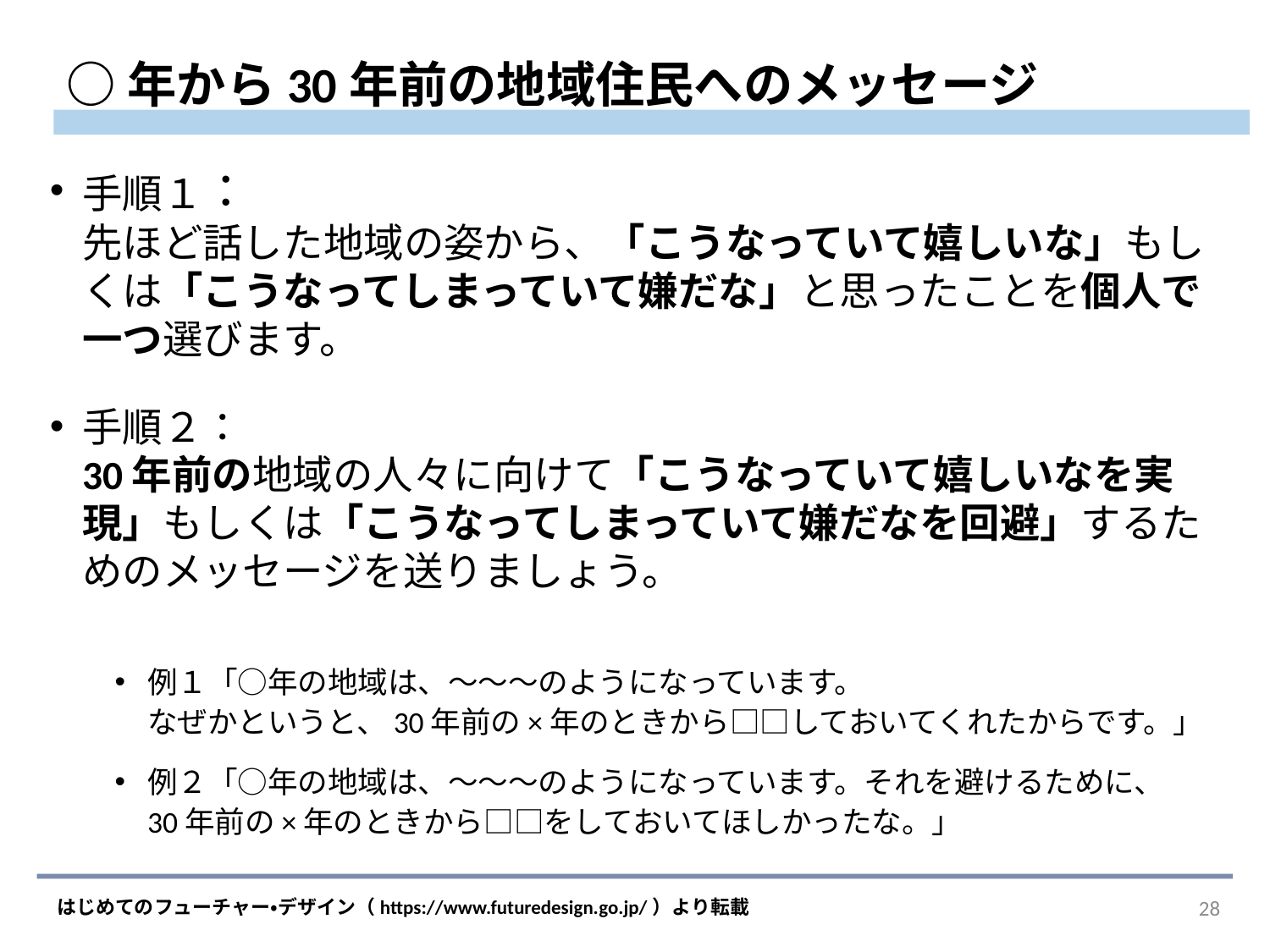

# ○年から30年前の地域住民へのメッセージ
手順１：
先ほど話した地域の姿から、「こうなっていて嬉しいな」もしくは「こうなってしまっていて嫌だな」と思ったことを個人で一つ選びます。
手順２：
30年前の地域の人々に向けて「こうなっていて嬉しいなを実現」もしくは「こうなってしまっていて嫌だなを回避」するためのメッセージを送りましょう。

例１「○年の地域は、～～～のようになっています。
なぜかというと、30年前の×年のときから□□しておいてくれたからです。」
例２「○年の地域は、～～～のようになっています。それを避けるために、
30年前の×年のときから□□をしておいてほしかったな。」
28